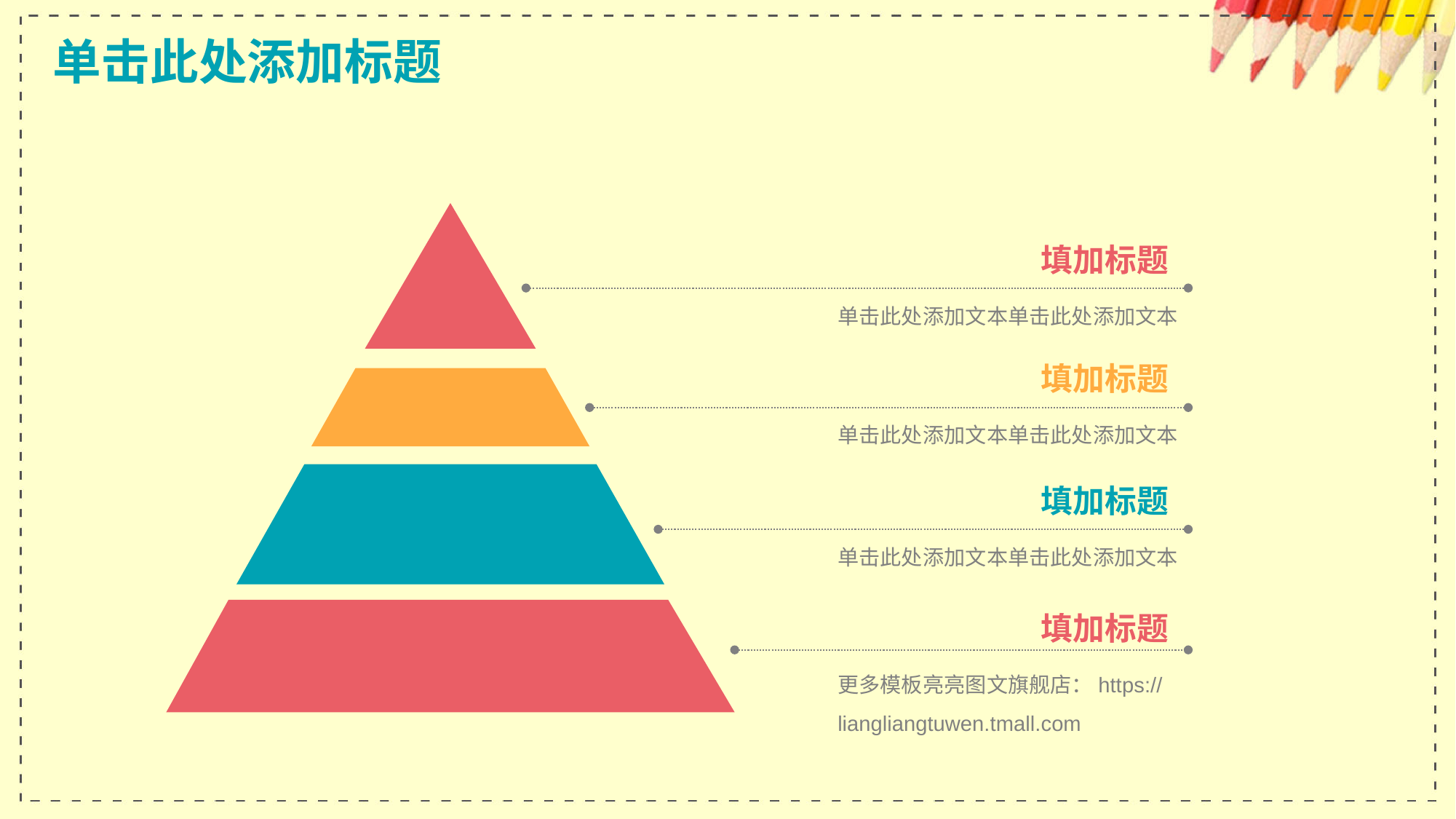

# 单击此处添加标题

填加标题
单击此处添加文本单击此处添加文本
填加标题

单击此处添加文本单击此处添加文本

填加标题
单击此处添加文本单击此处添加文本

填加标题
更多模板亮亮图文旗舰店：https://liangliangtuwen.tmall.com